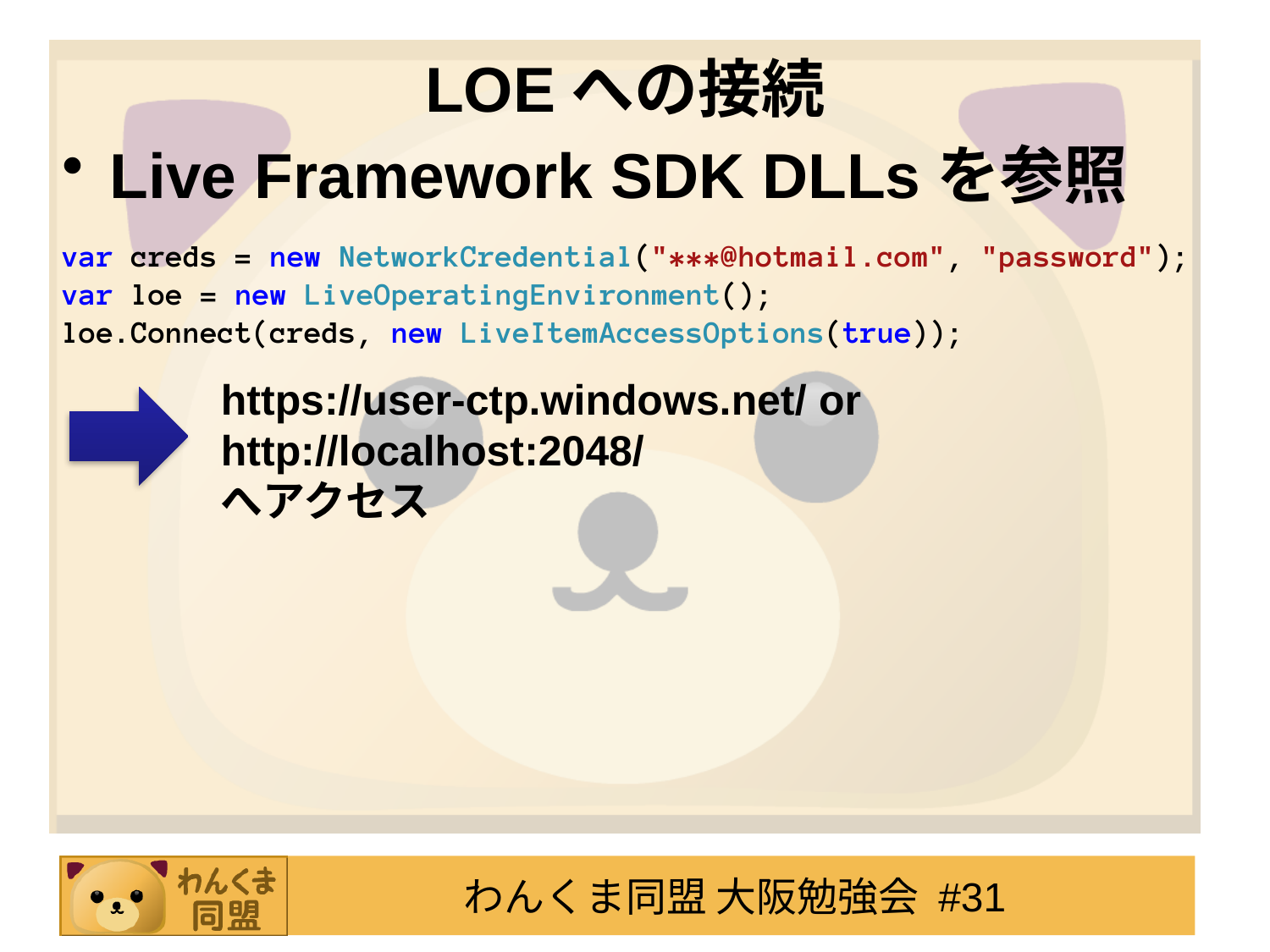

# LOEへの接続
Live Framework SDK DLLsを参照
var creds = new NetworkCredential("***@hotmail.com", "password");
var loe = new LiveOperatingEnvironment();
loe.Connect(creds, new LiveItemAccessOptions(true));
https://user-ctp.windows.net/ or
http://localhost:2048/
へアクセス